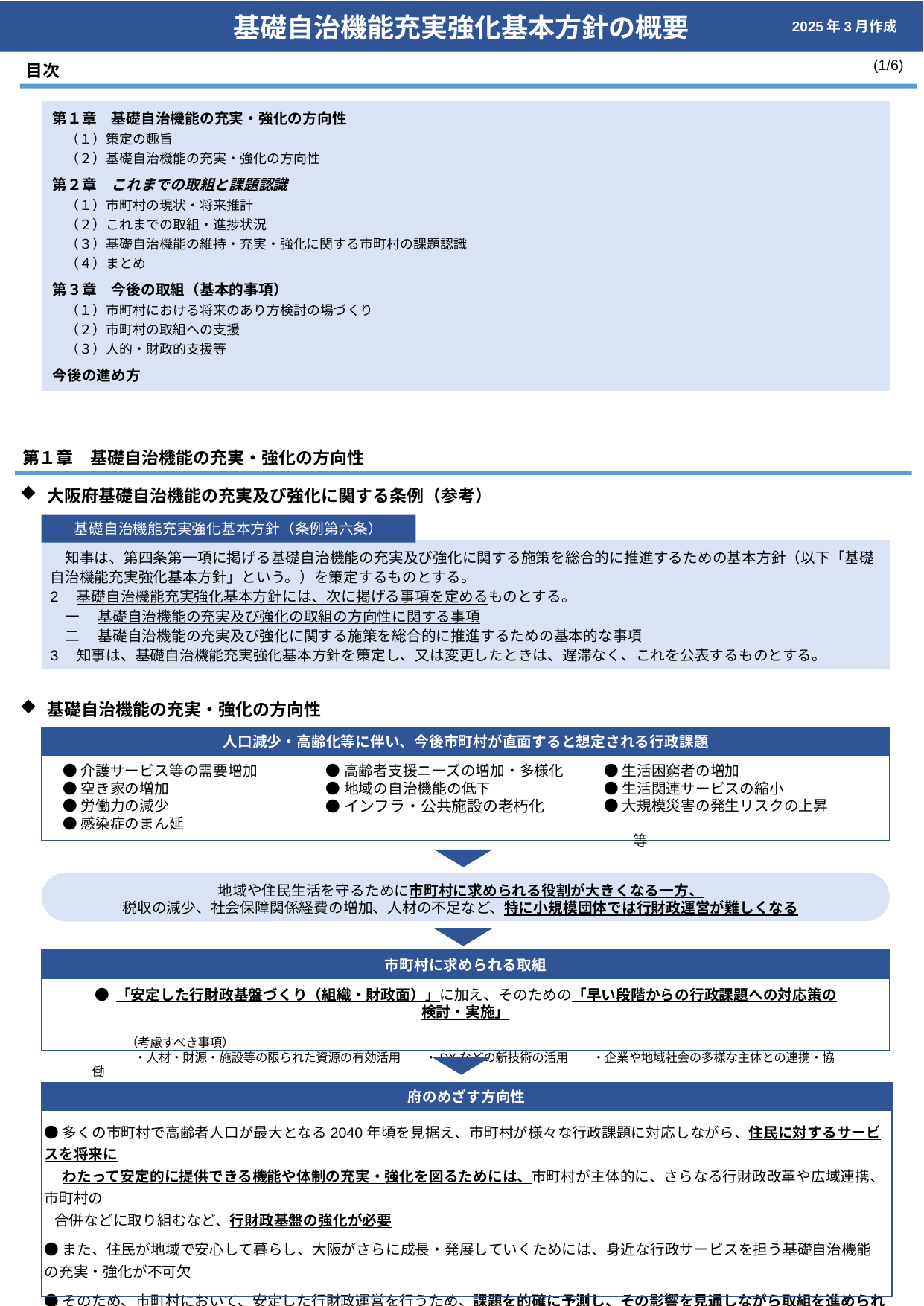

基礎自治機能充実強化基本方針の概要
2025年3月作成
(1/6)
目次

第１章　基礎自治機能の充実・強化の方向性
　（１）策定の趣旨
　（２）基礎自治機能の充実・強化の方向性
第２章　これまでの取組と課題認識
　（１）市町村の現状・将来推計
　（２）これまでの取組・進捗状況
　（３）基礎自治機能の維持・充実・強化に関する市町村の課題認識
　（４）まとめ
第３章　今後の取組（基本的事項）
　（１）市町村における将来のあり方検討の場づくり
　（２）市町村の取組への支援
　（３）人的・財政的支援等
今後の進め方
第１章　基礎自治機能の充実・強化の方向性

大阪府基礎自治機能の充実及び強化に関する条例（参考）
基礎自治機能充実強化基本方針（条例第六条）
　知事は、第四条第一項に掲げる基礎自治機能の充実及び強化に関する施策を総合的に推進するための基本方針（以下「基礎自治機能充実強化基本方針」という。）を策定するものとする。
2　基礎自治機能充実強化基本方針には、次に掲げる事項を定めるものとする。
　一 　基礎自治機能の充実及び強化の取組の方向性に関する事項
　二 　基礎自治機能の充実及び強化に関する施策を総合的に推進するための基本的な事項
3　知事は、基礎自治機能充実強化基本方針を策定し、又は変更したときは、遅滞なく、これを公表するものとする。
基礎自治機能の充実・強化の方向性
人口減少・高齢化等に伴い、今後市町村が直面すると想定される行政課題

●介護サービス等の需要増加
●空き家の増加
●労働力の減少
●感染症のまん延

地域や住民生活を守るために市町村に求められる役割が大きくなる一方、
税収の減少、社会保障関係経費の増加、人材の不足など、特に小規模団体では行財政運営が難しくなる

市町村に求められる取組
● 「安定した行財政基盤づくり（組織・財政面）」に加え、そのための「早い段階からの行政課題への対応策の検討・実施」

           （考慮すべき事項）
              ・人材・財源・施設等の限られた資源の有効活用　　・DXなどの新技術の活用　　・企業や地域社会の多様な主体との連携・協働

府のめざす方向性

●生活困窮者の増加
●生活関連サービスの縮小
●大規模災害の発生リスクの上昇
　　　　　　　　　　　　　　　　　　　　　　　等
●高齢者支援ニーズの増加・多様化
●地域の自治機能の低下
●インフラ・公共施設の老朽化
●多くの市町村で高齢者人口が最大となる2040年頃を見据え、市町村が様々な行政課題に対応しながら、住民に対するサービスを将来に
　 わたって安定的に提供できる機能や体制の充実・強化を図るためには、市町村が主体的に、さらなる行財政改革や広域連携、市町村の
   合併などに取り組むなど、行財政基盤の強化が必要
●また、住民が地域で安心して暮らし、大阪がさらに成長・発展していくためには、身近な行政サービスを担う基礎自治機能の充実・強化が不可欠
●そのため、市町村において、安定した行財政運営を行うため、課題を的確に予測し、その影響を見通しながら取組を進められるとともに、
　 その将来像や進むべき方向性について、住民とともに十分に議論を行いながら検討されるよう、広域の自治体としてこれまで以上に
   基礎自治機能の充実・強化に向けた市町村の取組を支援